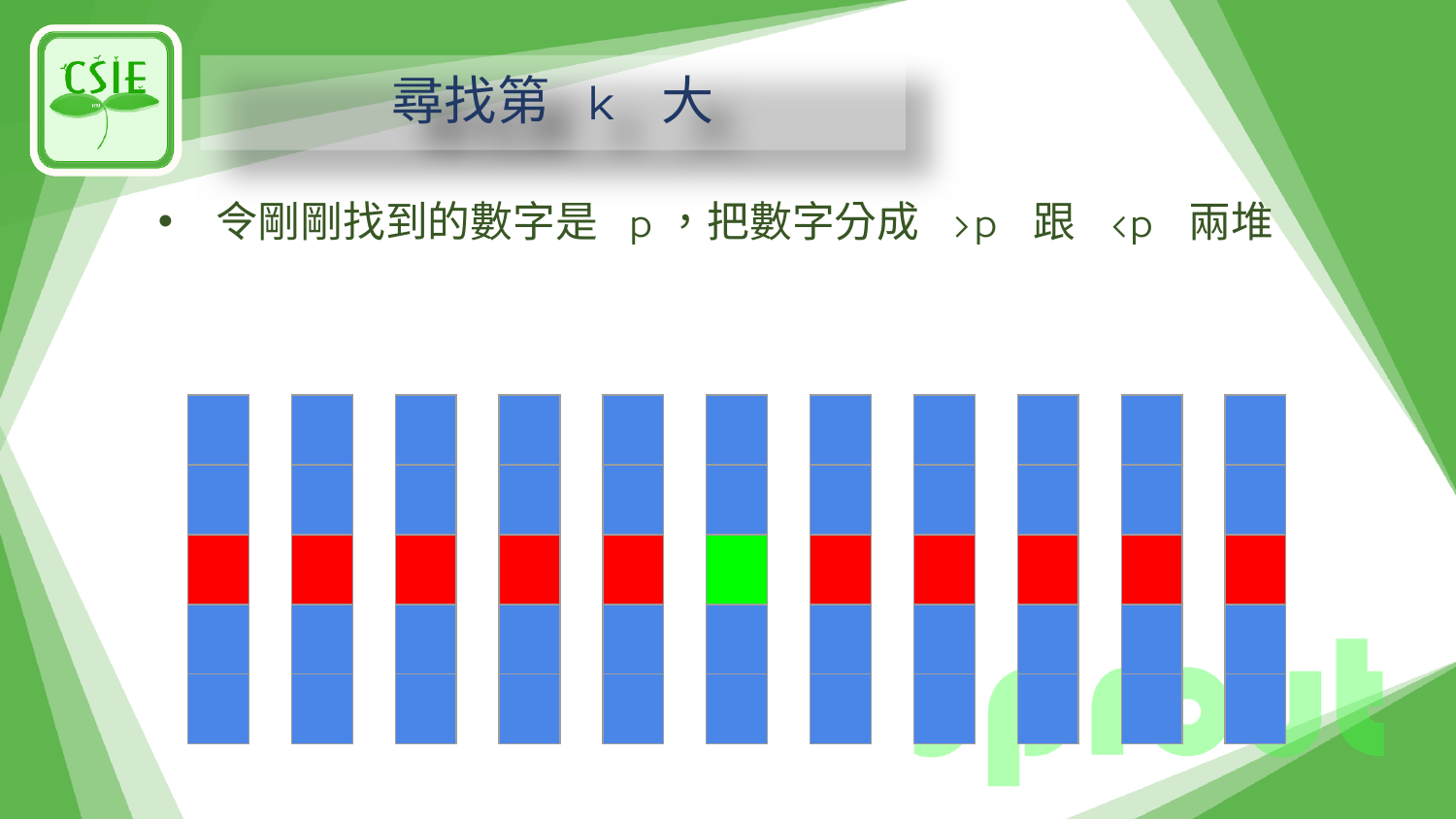

# 尋找第 k 大
令剛剛找到的數字是 p，把數字分成 >p 跟 <p 兩堆
|  |
| --- |
|  |
|  |
|  |
|  |
|  |
| --- |
|  |
|  |
|  |
|  |
|  |
| --- |
|  |
|  |
|  |
|  |
|  |
| --- |
|  |
|  |
|  |
|  |
|  |
| --- |
|  |
|  |
|  |
|  |
|  |
| --- |
|  |
|  |
|  |
|  |
|  |
| --- |
|  |
|  |
|  |
|  |
|  |
| --- |
|  |
|  |
|  |
|  |
|  |
| --- |
|  |
|  |
|  |
|  |
|  |
| --- |
|  |
|  |
|  |
|  |
|  |
| --- |
|  |
|  |
|  |
|  |